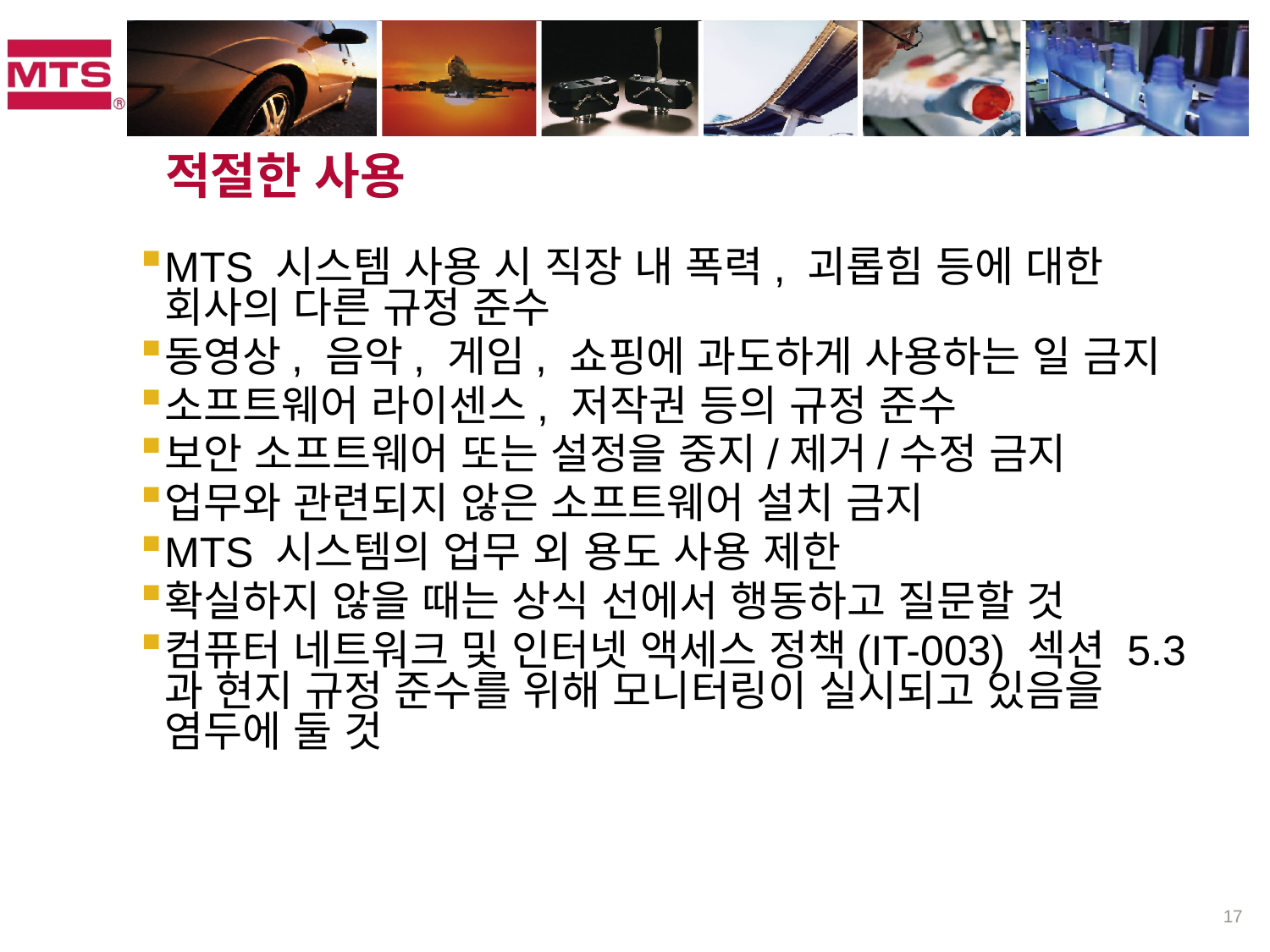

# 적절한 사용
MTS 시스템 사용 시 직장 내 폭력, 괴롭힘 등에 대한 회사의 다른 규정 준수
동영상, 음악, 게임, 쇼핑에 과도하게 사용하는 일 금지
소프트웨어 라이센스, 저작권 등의 규정 준수
보안 소프트웨어 또는 설정을 중지/제거/수정 금지
업무와 관련되지 않은 소프트웨어 설치 금지
MTS 시스템의 업무 외 용도 사용 제한
확실하지 않을 때는 상식 선에서 행동하고 질문할 것
컴퓨터 네트워크 및 인터넷 액세스 정책(IT-003) 섹션 5.3과 현지 규정 준수를 위해 모니터링이 실시되고 있음을 염두에 둘 것
17